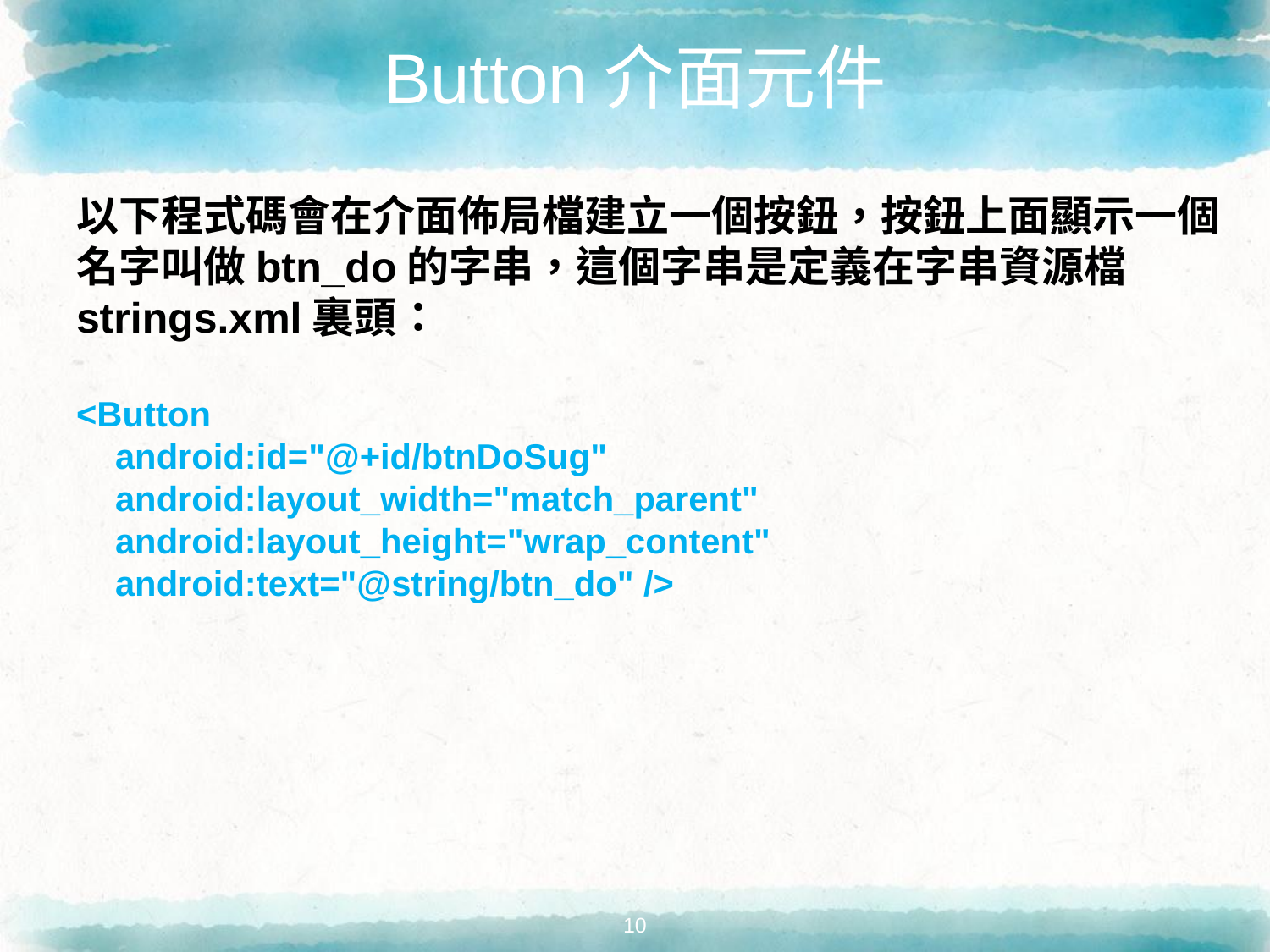

# Button介面元件
以下程式碼會在介面佈局檔建立一個按鈕，按鈕上面顯示一個名字叫做btn_do的字串，這個字串是定義在字串資源檔strings.xml裏頭：

<Button
    android:id="@+id/btnDoSug"
    android:layout_width="match_parent"
    android:layout_height="wrap_content"
    android:text="@string/btn_do" />
10